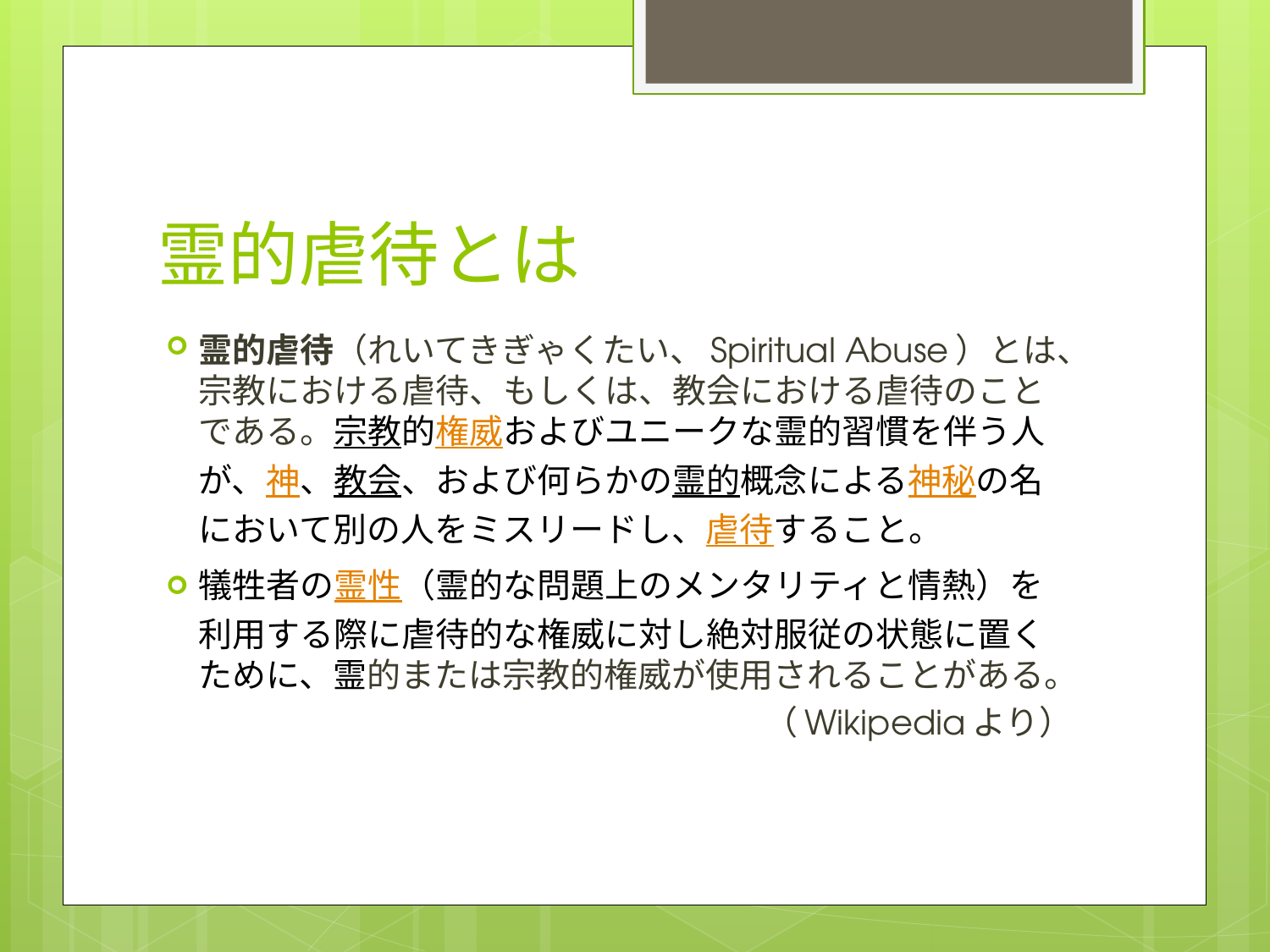

# 霊的虐待とは
霊的虐待（れいてきぎゃくたい、Spiritual Abuse）とは、宗教における虐待、もしくは、教会における虐待のことである。宗教的権威およびユニークな霊的習慣を伴う人が、神、教会、および何らかの霊的概念による神秘の名において別の人をミスリードし、虐待すること。
犠牲者の霊性（霊的な問題上のメンタリティと情熱）を利用する際に虐待的な権威に対し絶対服従の状態に置くために、霊的または宗教的権威が使用されることがある。
（Wikipediaより）